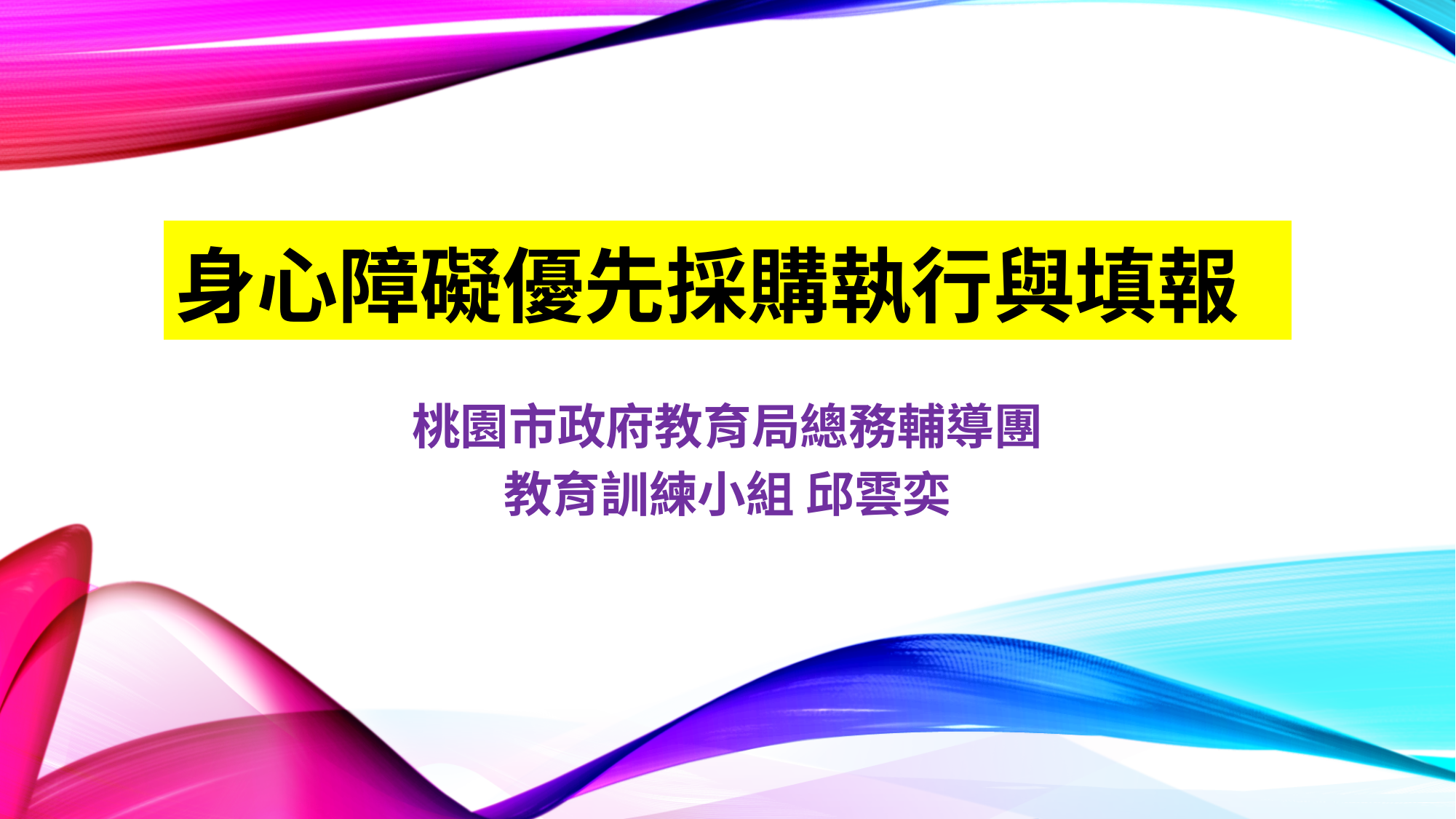

# 身心障礙優先採購執行與填報
桃園市政府教育局總務輔導團
教育訓練小組 邱雲奕